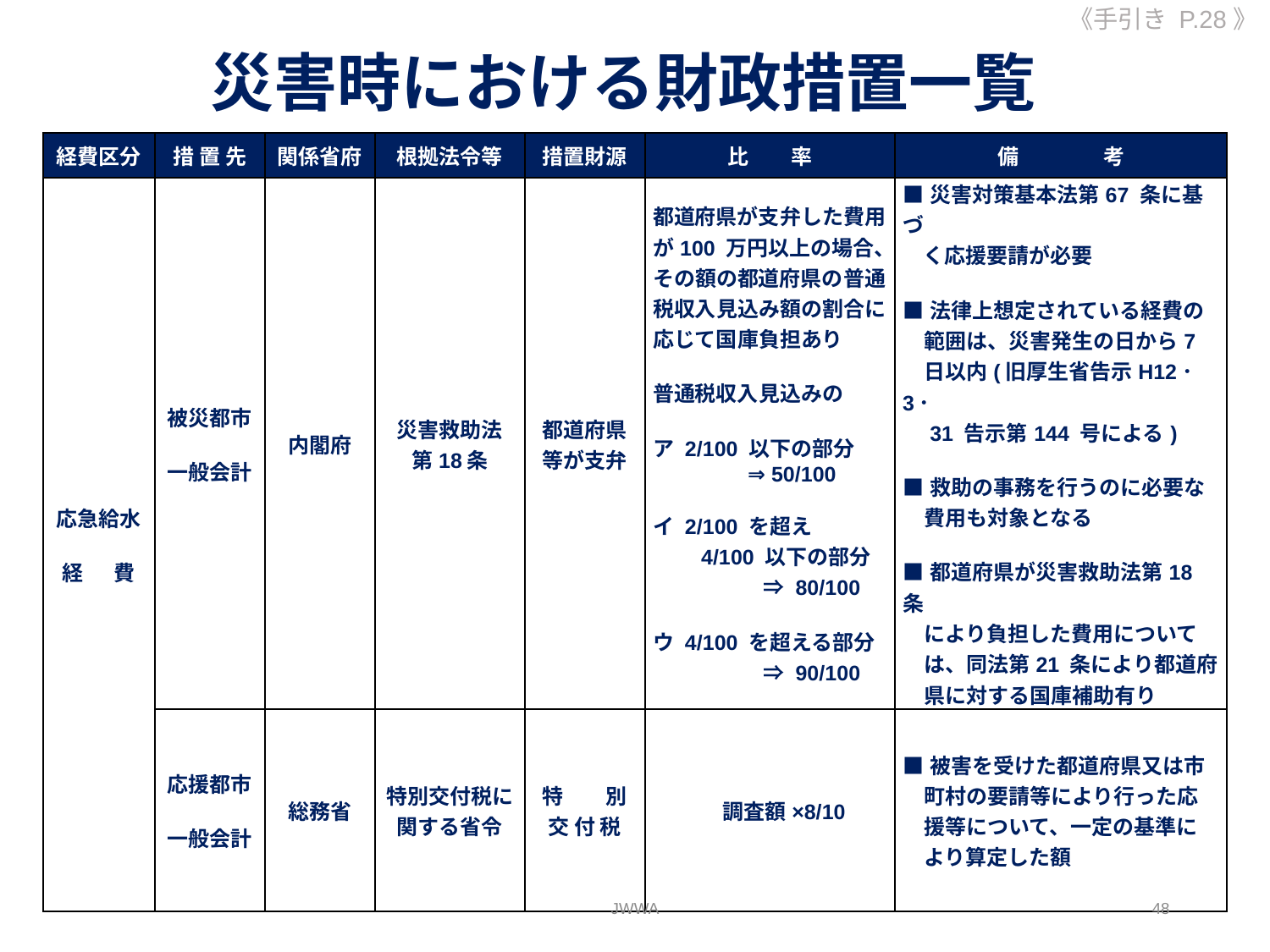

《手引き P.28》
災害時における財政措置一覧
| 経費区分 | 措 置 先 | 関係省府 | 根拠法令等 | 措置財源 | 比　　率 | 備　　　　考 |
| --- | --- | --- | --- | --- | --- | --- |
| 応急給水 経 　 費 | 被災都市 一般会計 | 内閣府 | 災害救助法 第18条 | 都道府県 等が支弁 | 都道府県が支弁した費用が100 万円以上の場合、その額の都道府県の普通税収入見込み額の割合に応じて国庫負担あり 普通税収入見込みの ア 2/100 以下の部分 ⇒ 50/100 イ 2/100 を超え 　　4/100 以下の部分 　　　　　 ⇒ 80/100 ウ 4/100 を超える部分 　　　　　 ⇒ 90/100 | ■災害対策基本法第67 条に基づ く応援要請が必要 ■法律上想定されている経費の 　範囲は、災害発生の日から7 　日以内(旧厚生省告示H12･3･ 　31 告示第144 号による) ■救助の事務を行うのに必要な 　費用も対象となる ■都道府県が災害救助法第18 条 　により負担した費用について 　は、同法第21 条により都道府 　県に対する国庫補助有り |
|  | 応援都市 一般会計 | 総務省 | 特別交付税に関する省令 | 特　　別 交 付 税 | 調査額×8/10 | ■被害を受けた都道府県又は市 　町村の要請等により行った応 　援等について、一定の基準に 　より算定した額 |
JWWA
48